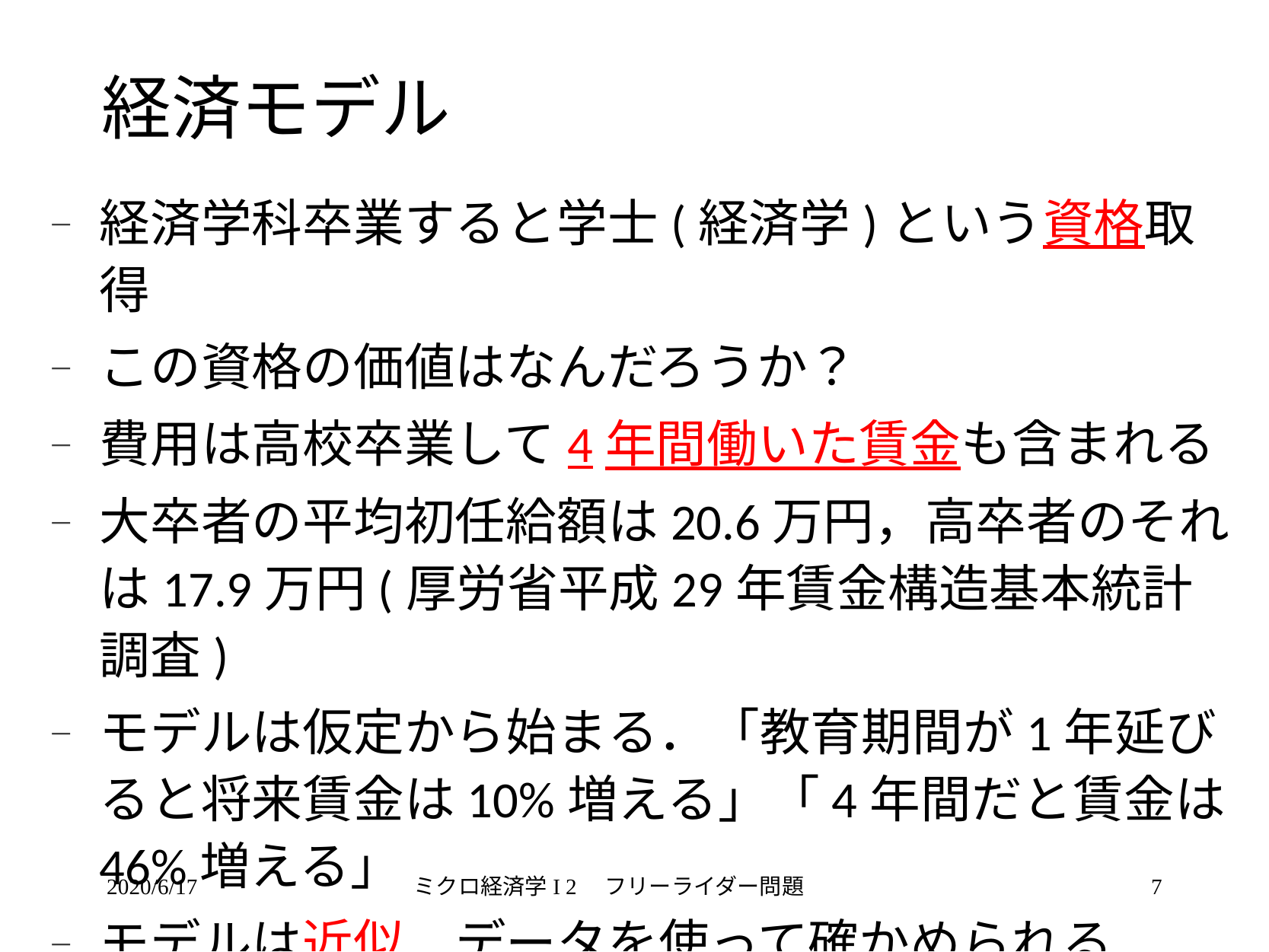

# 経済モデル
経済学科卒業すると学士(経済学)という資格取得
この資格の価値はなんだろうか？
費用は高校卒業して4年間働いた賃金も含まれる
大卒者の平均初任給額は20.6万円，高卒者のそれは17.9万円(厚労省平成29年賃金構造基本統計調査)
モデルは仮定から始まる．「教育期間が1年延びると将来賃金は10%増える」「4年間だと賃金は46%増える」
モデルは近似．データを使って確かめられる
2020/6/17
ミクロ経済学I 2　フリーライダー問題
7